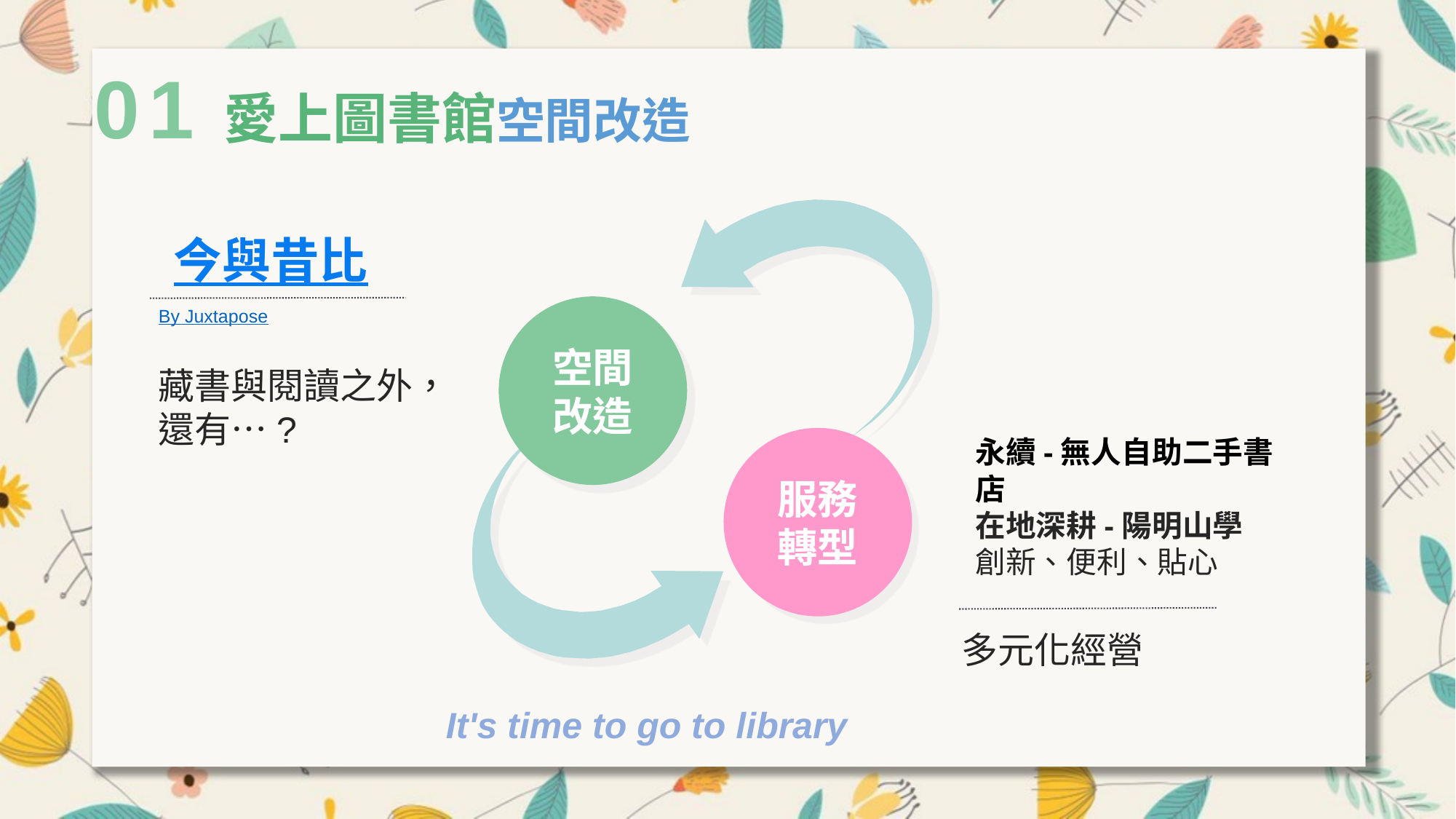

01愛上圖書館空間改造

今與昔比
空間改造
By Juxtapose

藏書與閱讀之外，還有…?
服務轉型
永續-無人自助二手書店
在地深耕-陽明山學
創新、便利、貼心

多元化經營
It's time to go to library